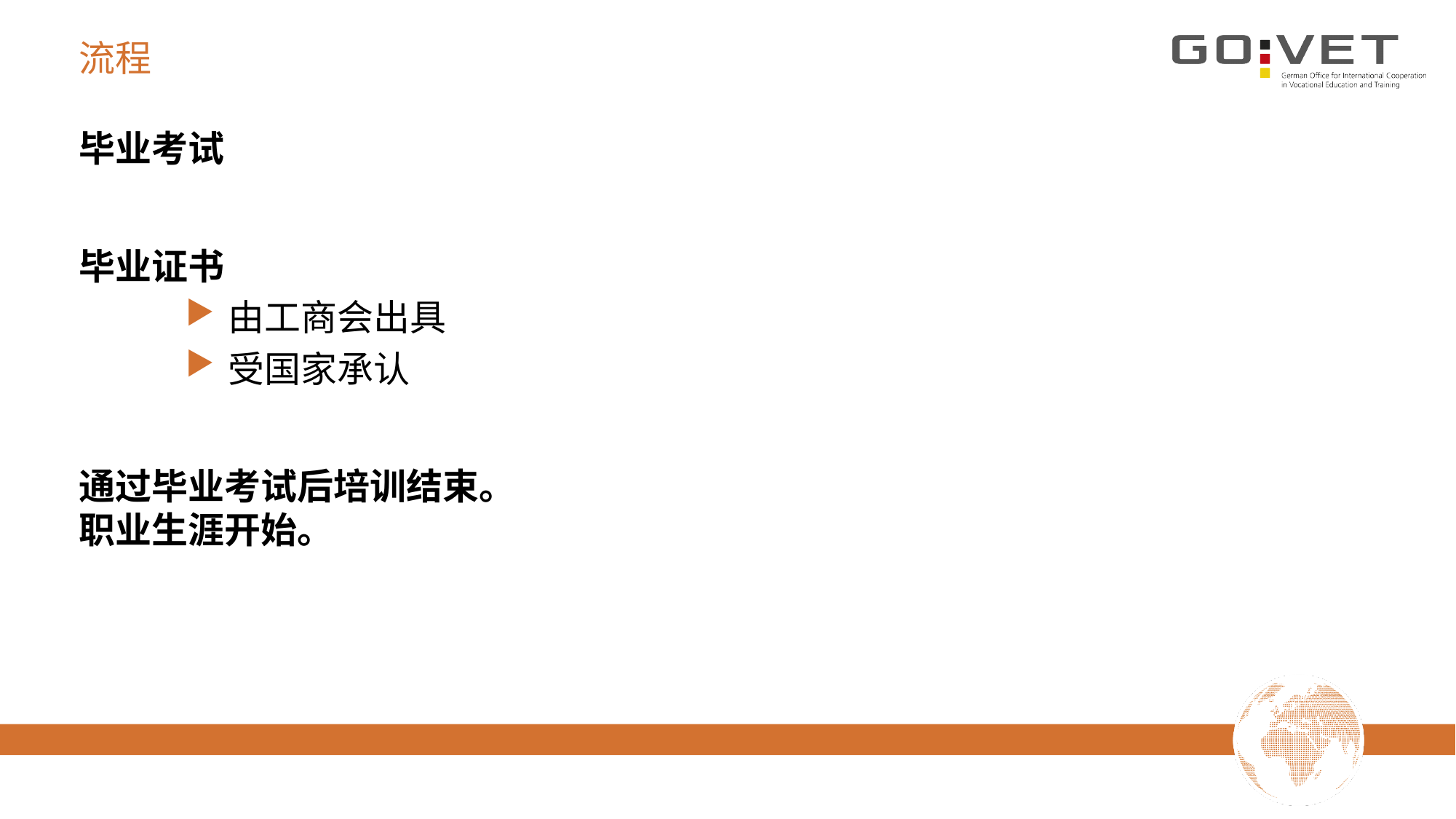

# 流程
毕业考试

毕业证书
由工商会出具
受国家承认

通过毕业考试后培训结束。
职业生涯开始。